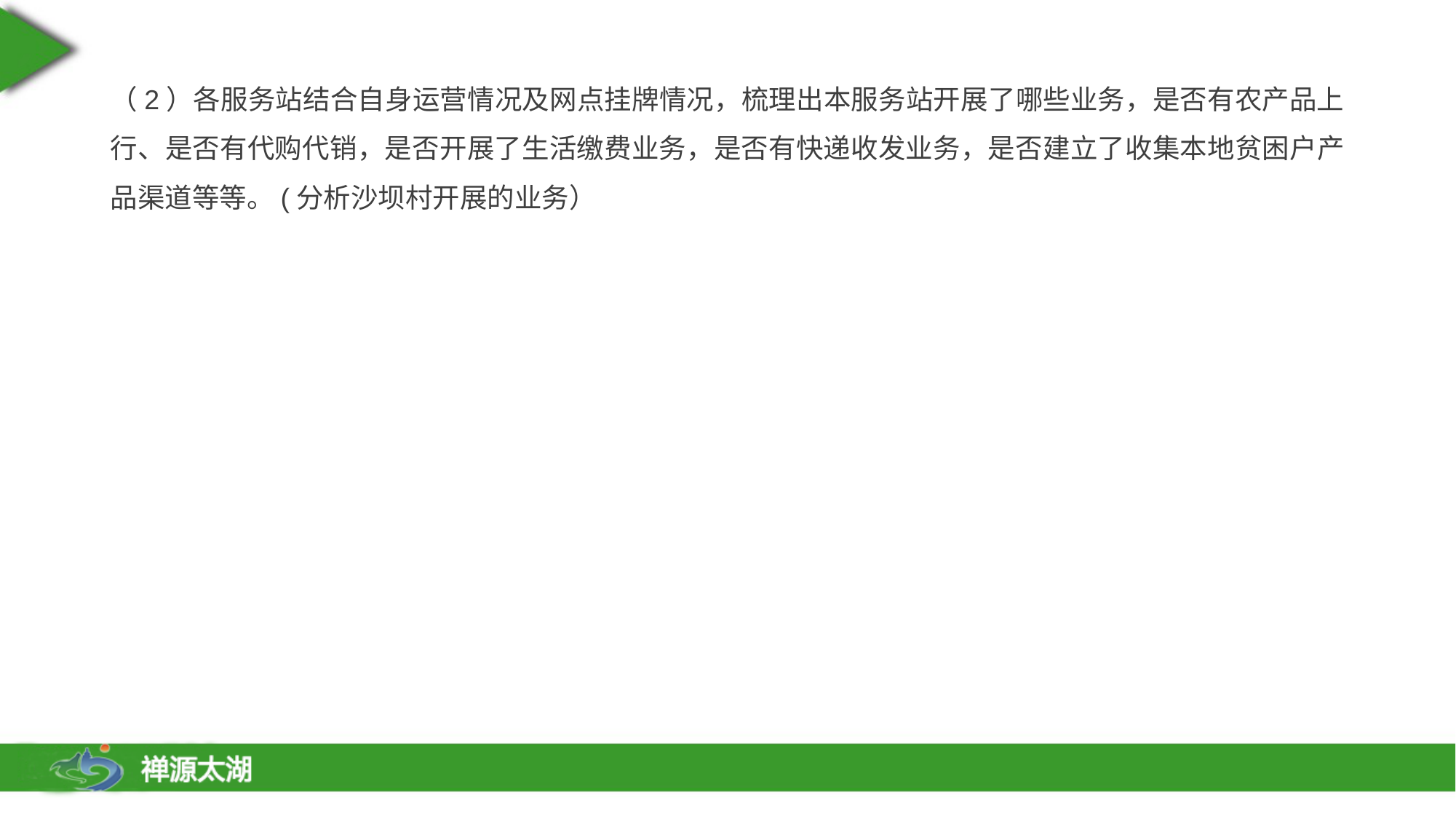

（2）各服务站结合自身运营情况及网点挂牌情况，梳理出本服务站开展了哪些业务，是否有农产品上行、是否有代购代销，是否开展了生活缴费业务，是否有快递收发业务，是否建立了收集本地贫困户产品渠道等等。(分析沙坝村开展的业务）